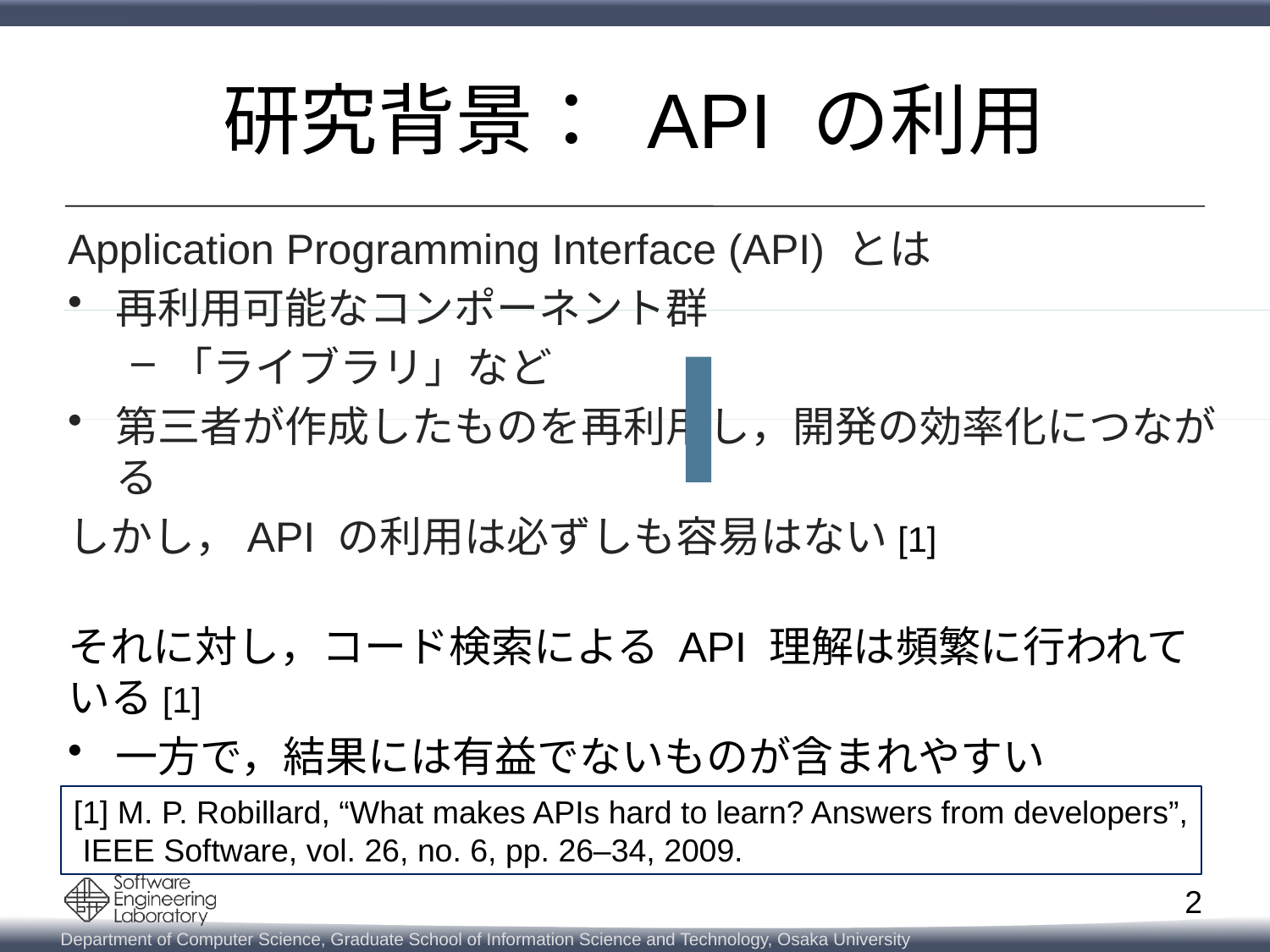

# 研究背景： API の利用
Application Programming Interface (API) とは
再利用可能なコンポーネント群
「ライブラリ」など
第三者が作成したものを再利用し，開発の効率化につながる
しかし，API の利用は必ずしも容易はない[1]
それに対し，コード検索による API 理解は頻繁に行われている[1]
一方で，結果には有益でないものが含まれやすい

[1] M. P. Robillard, “What makes APIs hard to learn? Answers from developers”,
 IEEE Software, vol. 26, no. 6, pp. 26–34, 2009.
2